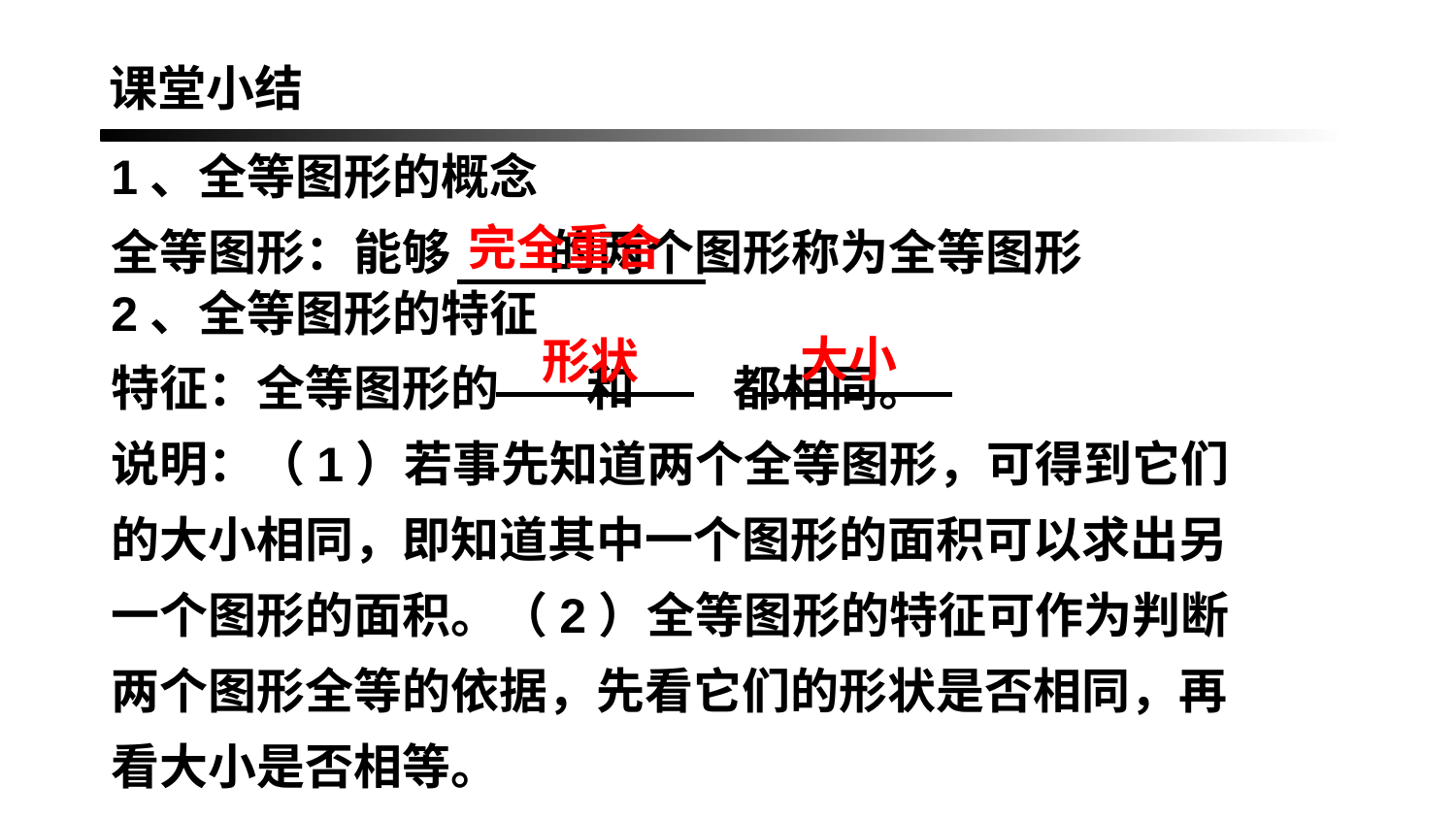

课堂小结
1、全等图形的概念
全等图形：能够         的两个图形称为全等图形
2、全等图形的特征
特征：全等图形的        和         都相同。
说明：（1）若事先知道两个全等图形，可得到它们的大小相同，即知道其中一个图形的面积可以求出另一个图形的面积。（2）全等图形的特征可作为判断两个图形全等的依据，先看它们的形状是否相同，再看大小是否相等。
完全重合
大小
形状